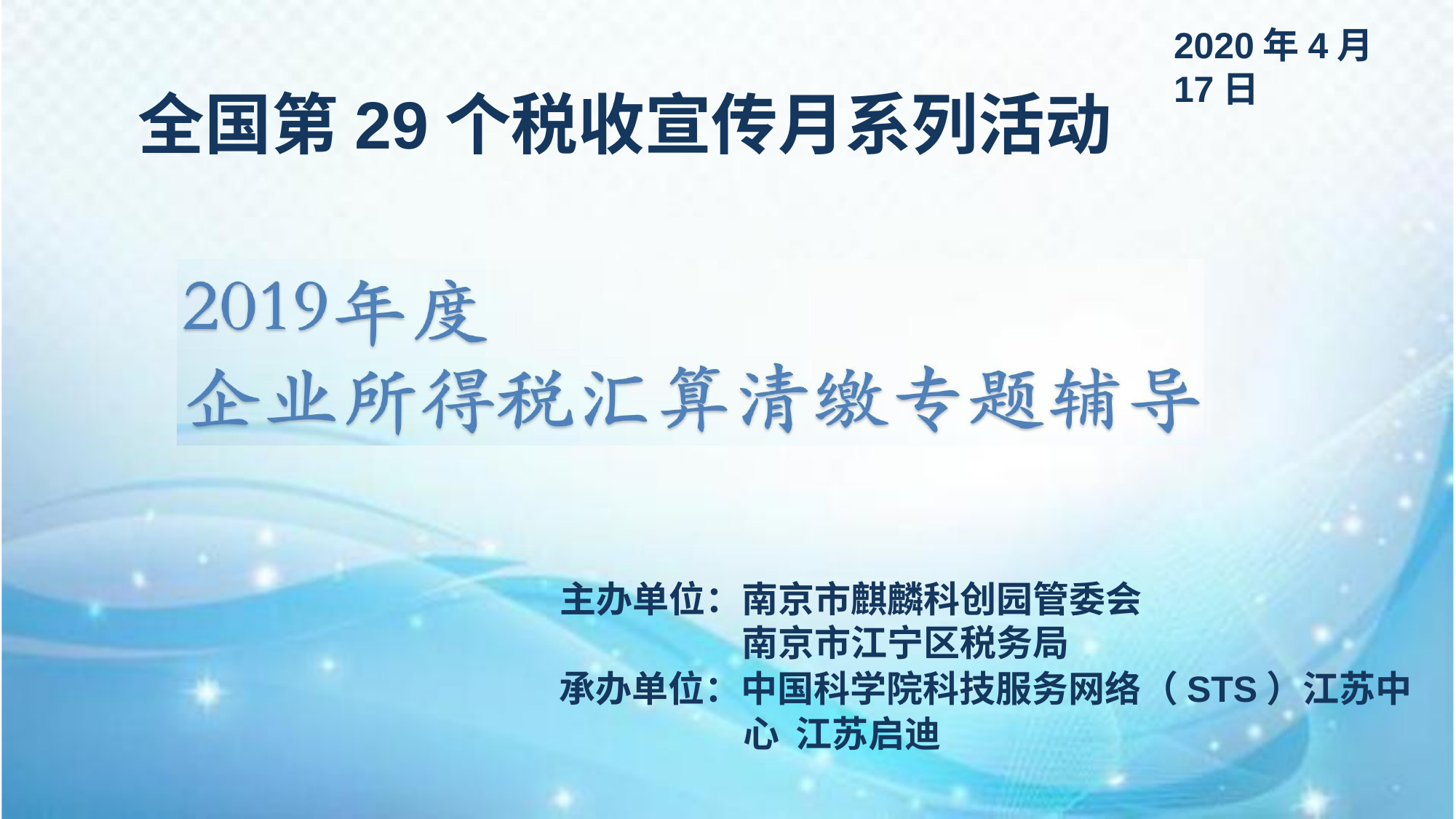

# 2020年4月17日
全国第29个税收宣传月系列活动

主办单位：南京市麒麟科创园管委会
南京市江宁区税务局
承办单位：中国科学院科技服务网络（STS）江苏中心  江苏启迪